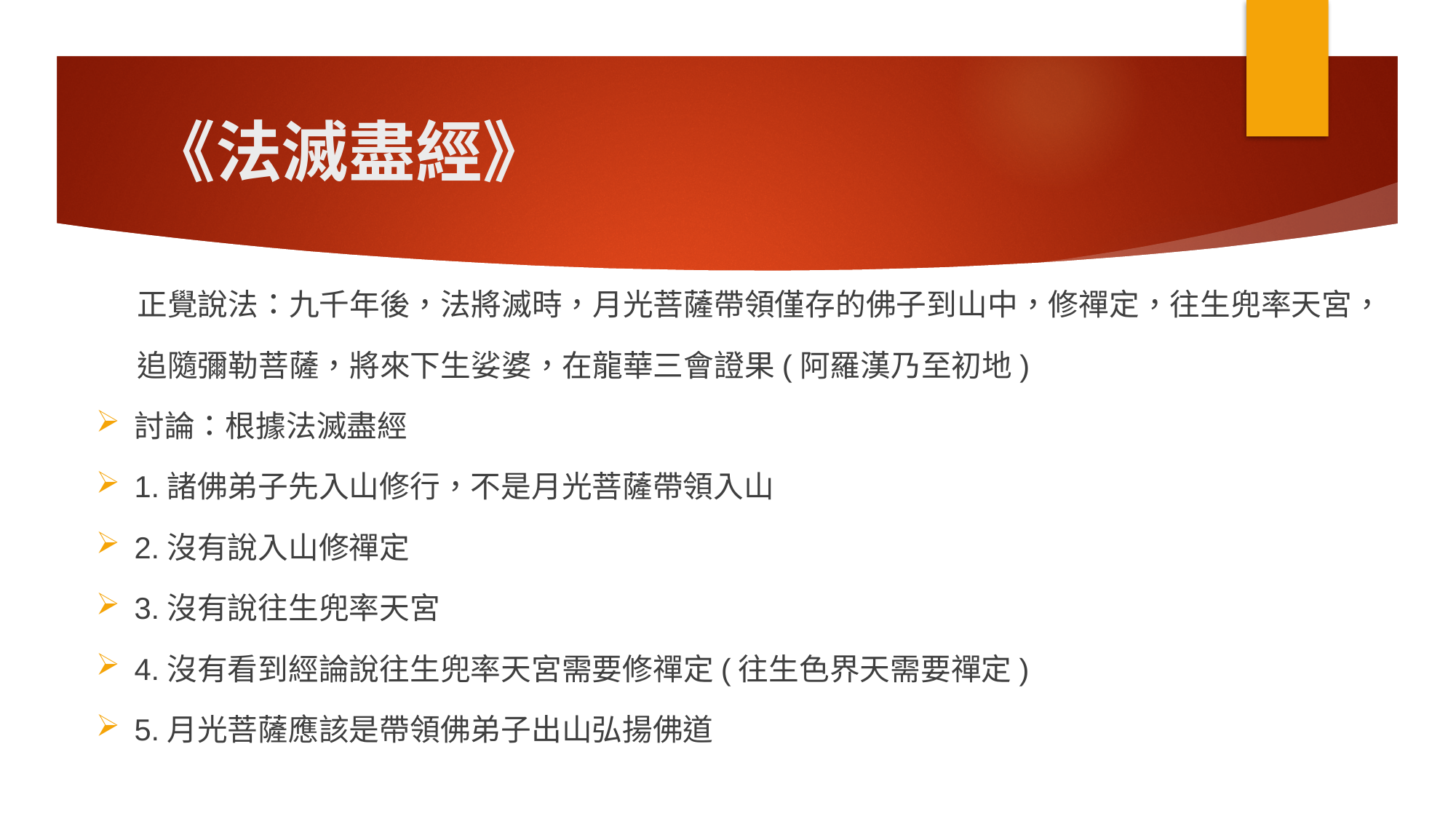

# 《法滅盡經》
     正覺說法：九千年後，法將滅時，月光菩薩帶領僅存的佛子到山中，修禪定，往生兜率天宮，
     追隨彌勒菩薩，將來下生娑婆，在龍華三會證果(阿羅漢乃至初地)
討論：根據法滅盡經
1.諸佛弟子先入山修行，不是月光菩薩帶領入山
2.沒有說入山修禪定
3.沒有說往生兜率天宮
4.沒有看到經論說往生兜率天宮需要修禪定(往生色界天需要禪定)
5.月光菩薩應該是帶領佛弟子出山弘揚佛道